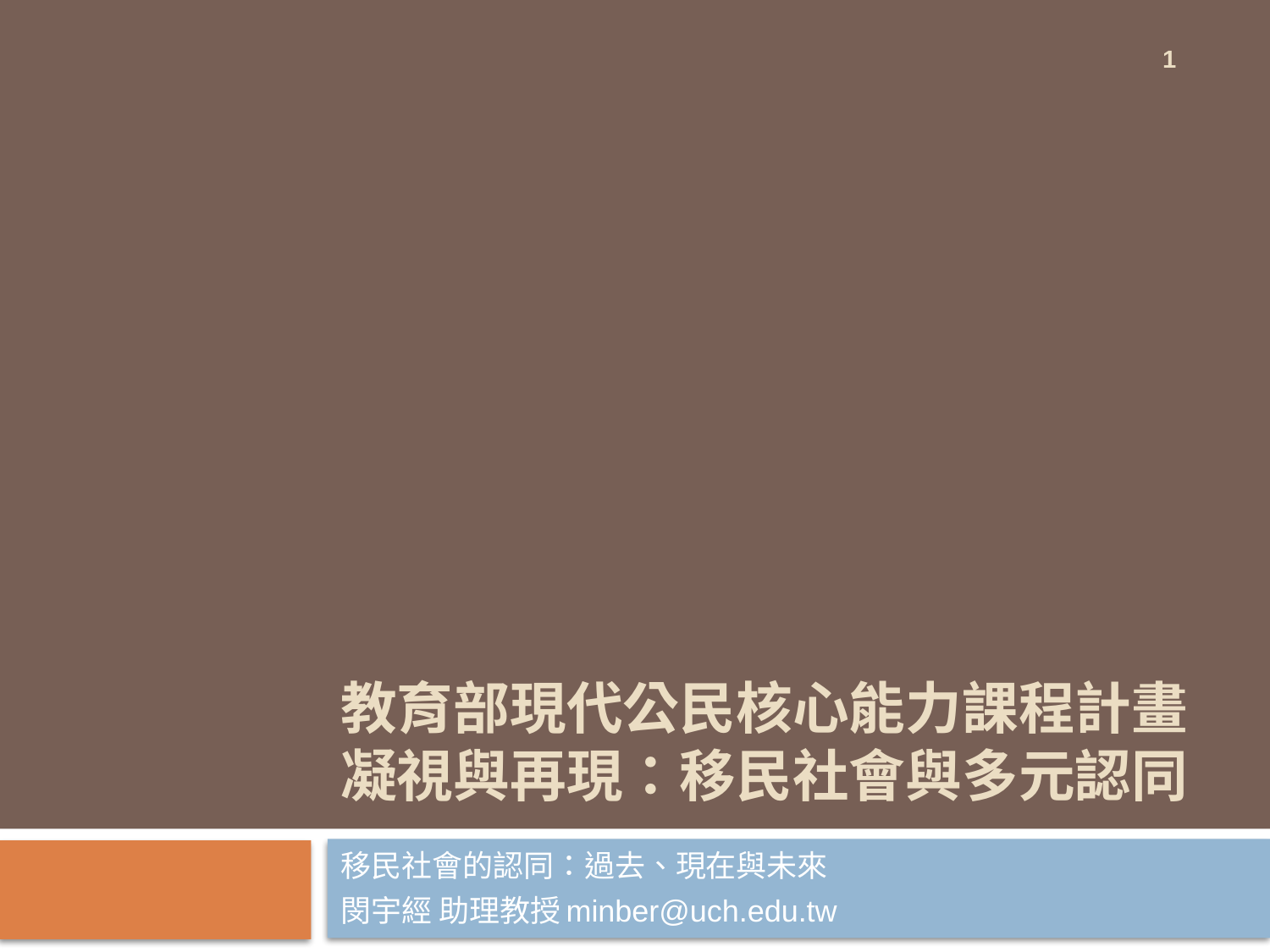

1
# 教育部現代公民核心能力課程計畫 凝視與再現：移民社會與多元認同
移民社會的認同：過去、現在與未來
閔宇經 助理教授minber@uch.edu.tw